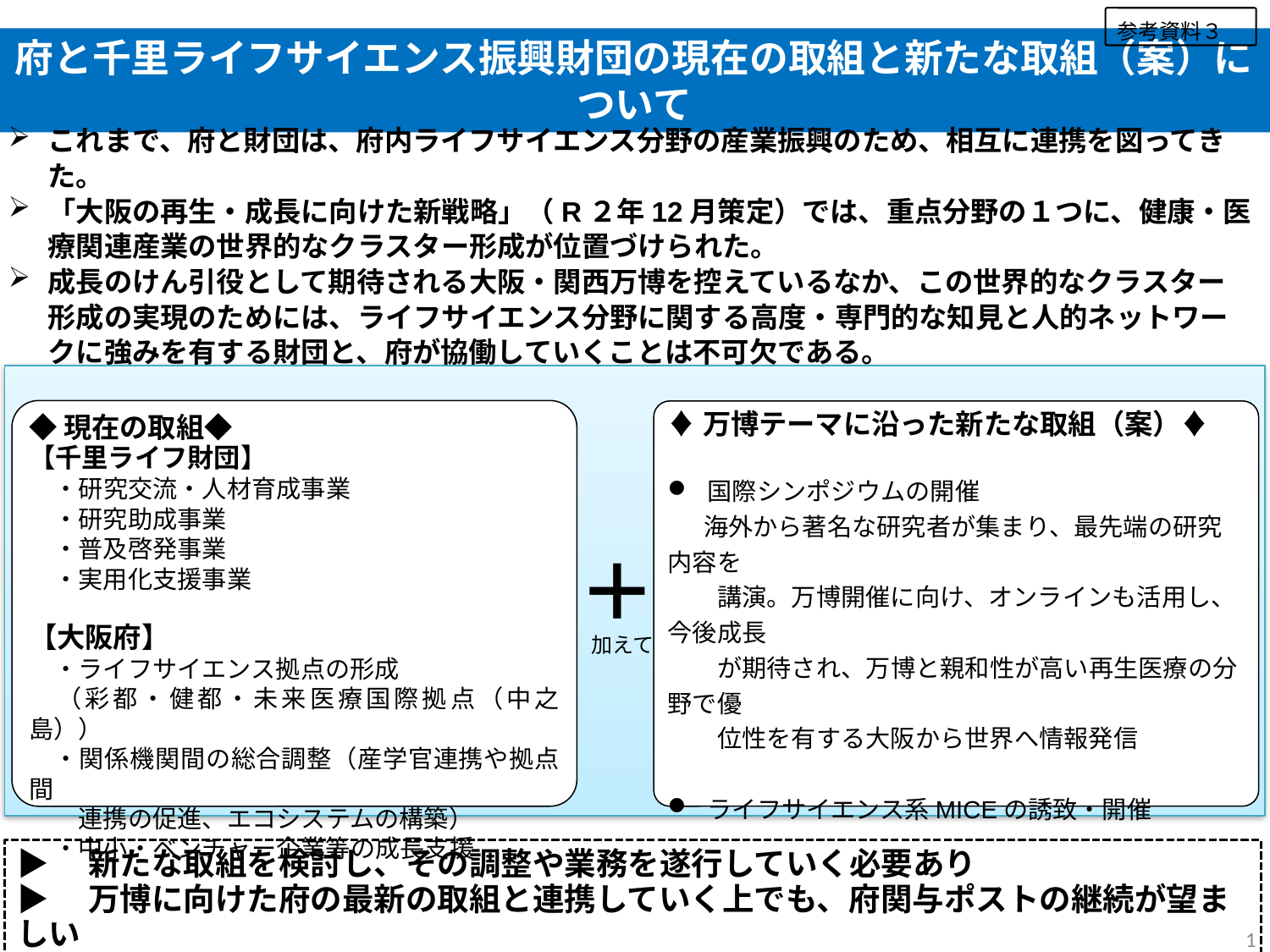

参考資料３
府と千里ライフサイエンス振興財団の現在の取組と新たな取組（案）について
これまで、府と財団は、府内ライフサイエンス分野の産業振興のため、相互に連携を図ってきた。
「大阪の再生・成長に向けた新戦略」（R２年12月策定）では、重点分野の１つに、健康・医療関連産業の世界的なクラスター形成が位置づけられた。
成長のけん引役として期待される大阪・関西万博を控えているなか、この世界的なクラスター形成の実現のためには、ライフサイエンス分野に関する高度・専門的な知見と人的ネットワークに強みを有する財団と、府が協働していくことは不可欠である。

◆現在の取組◆
【千里ライフ財団】
　・研究交流・人材育成事業
　・研究助成事業
　・普及啓発事業
　・実用化支援事業

【大阪府】
　・ライフサイエンス拠点の形成
　（彩都・健都・未来医療国際拠点（中之島））
　・関係機関間の総合調整（産学官連携や拠点間
　　連携の促進、エコシステムの構築）
　・中小・ベンチャー企業等の成長支援

♦万博テーマに沿った新たな取組（案）♦

国際シンポジウムの開催
　  海外から著名な研究者が集まり、最先端の研究内容を
　　講演。万博開催に向け、オンラインも活用し、今後成長
　　が期待され、万博と親和性が高い再生医療の分野で優
　　位性を有する大阪から世界へ情報発信

ライフサイエンス系MICEの誘致・開催

＋
加えて
▶　新たな取組を検討し、その調整や業務を遂行していく必要あり
▶　万博に向けた府の最新の取組と連携していく上でも、府関与ポストの継続が望ましい
1